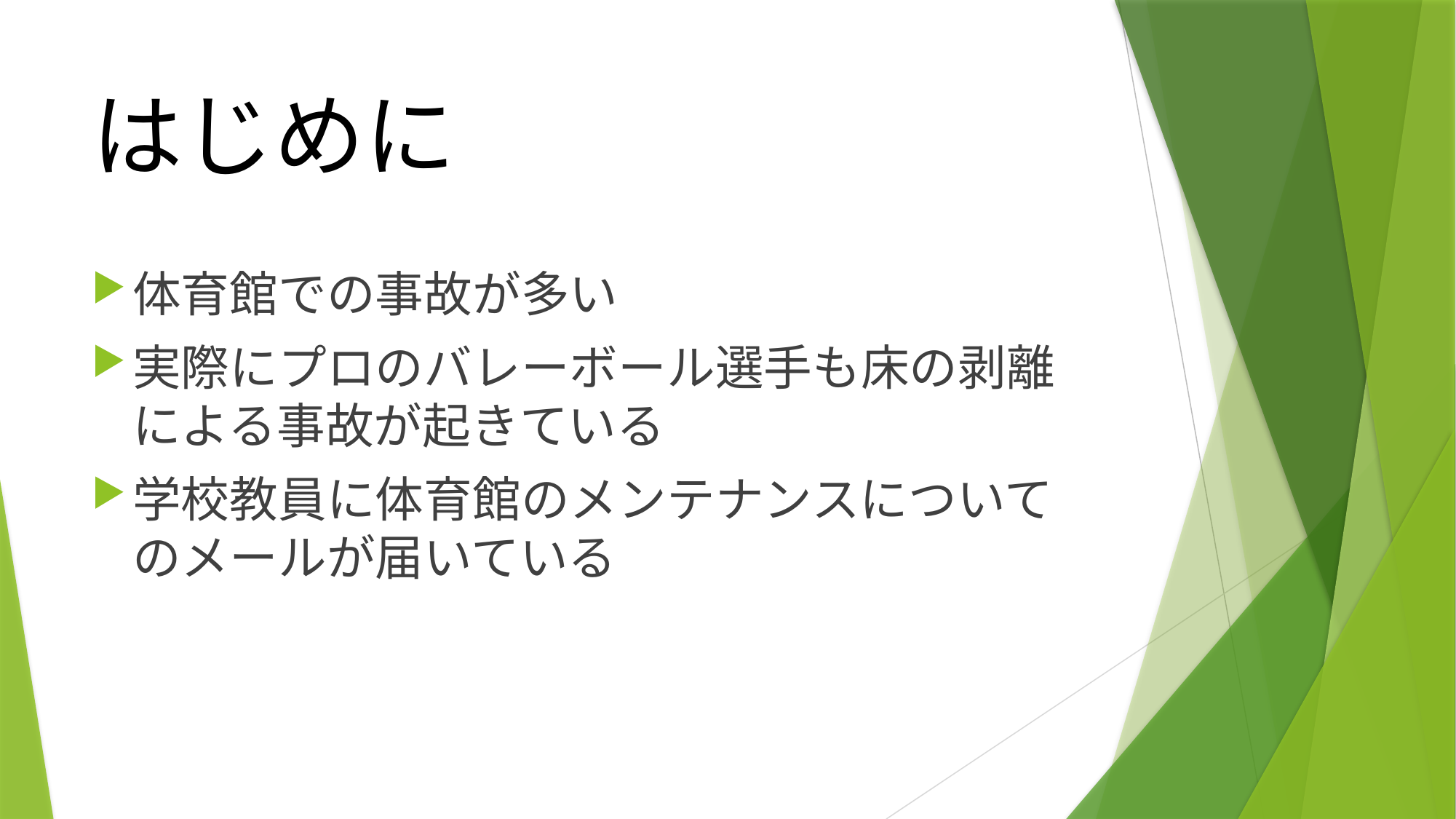

# はじめに
体育館での事故が多い
実際にプロのバレーボール選手も床の剥離による事故が起きている
学校教員に体育館のメンテナンスについてのメールが届いている